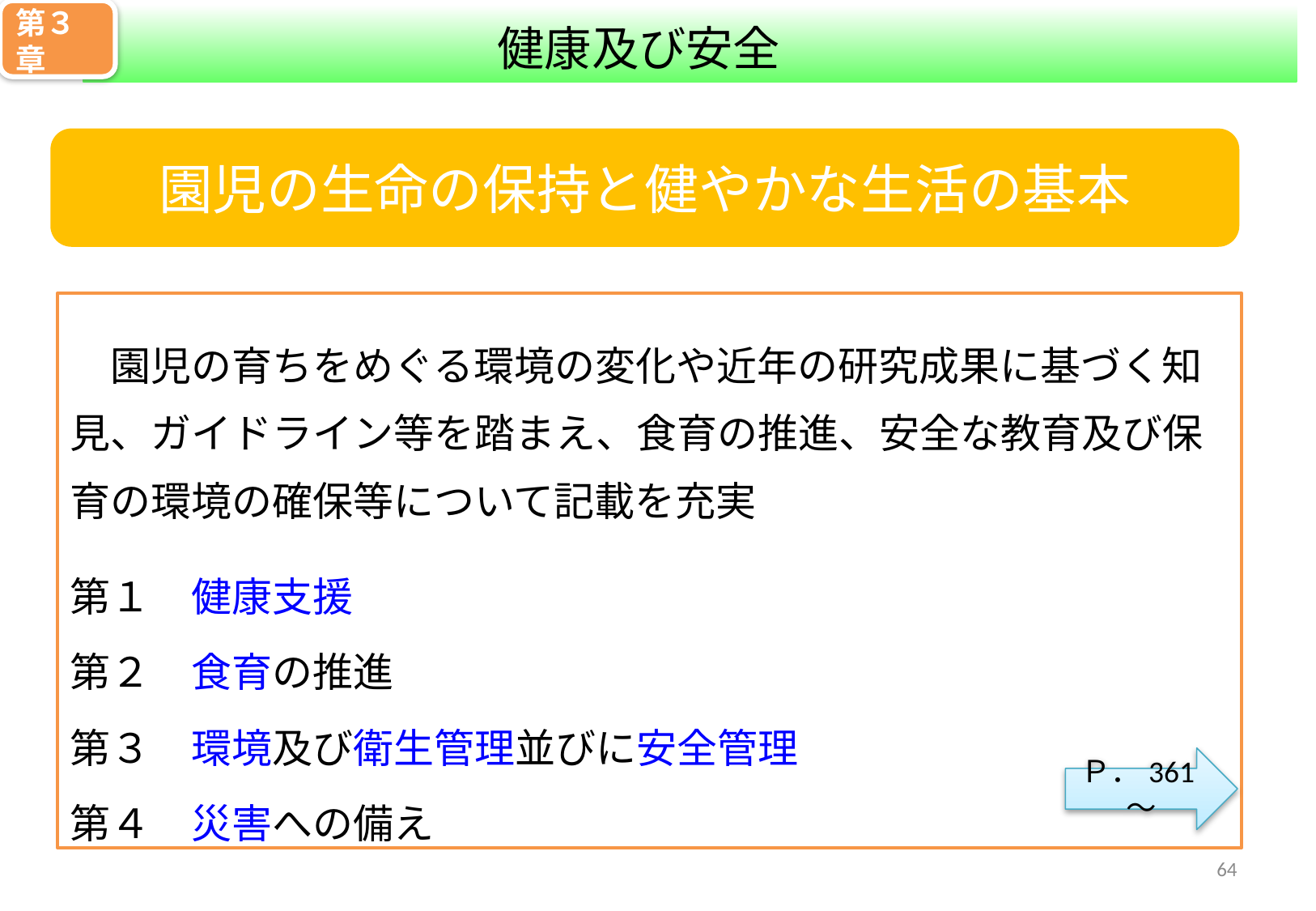

第３章

健康及び安全
園児の生命の保持と健やかな生活の基本
　園児の育ちをめぐる環境の変化や近年の研究成果に基づく知見、ガイドライン等を踏まえ、食育の推進、安全な教育及び保育の環境の確保等について記載を充実

第１　健康支援
第２　食育の推進
第３　環境及び衛生管理並びに安全管理
第４　災害への備え
Ｐ．361～
64